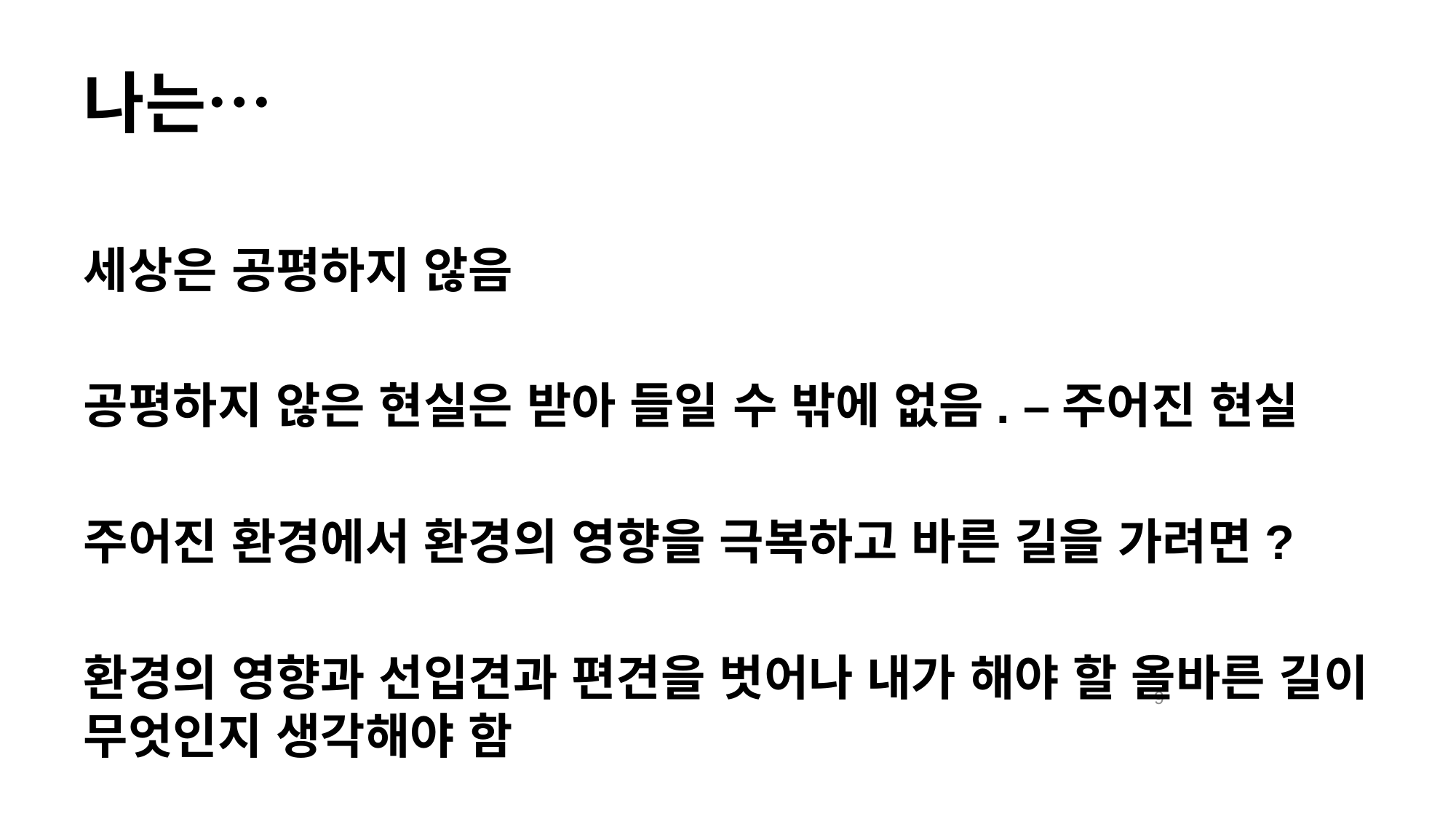

# 나는…
세상은 공평하지 않음

공평하지 않은 현실은 받아 들일 수 밖에 없음. –주어진 현실

주어진 환경에서 환경의 영향을 극복하고 바른 길을 가려면?

환경의 영향과 선입견과 편견을 벗어나 내가 해야 할 올바른 길이 무엇인지 생각해야 함

9